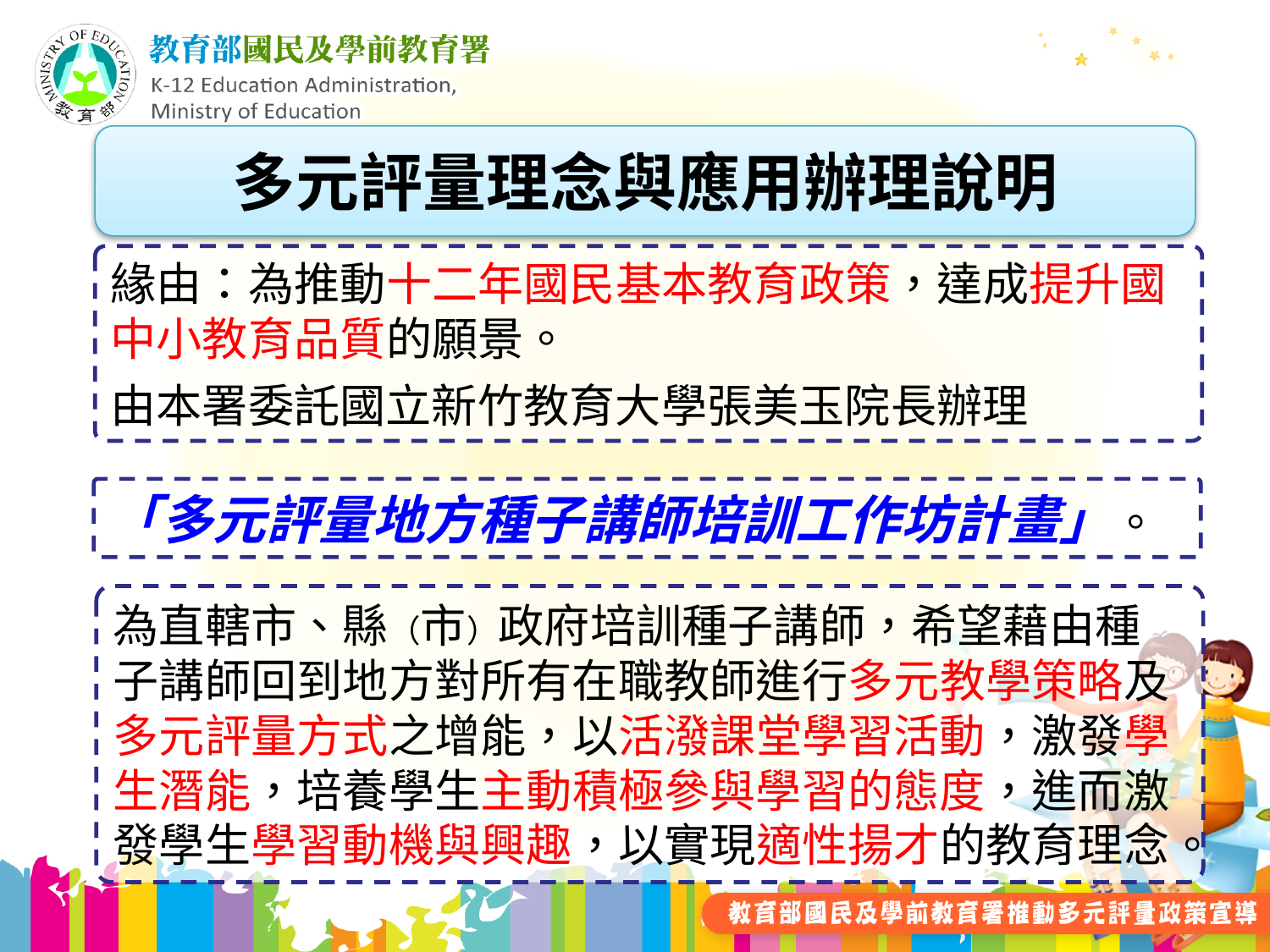

多元評量理念與應用辦理說明
緣由：為推動十二年國民基本教育政策，達成提升國中小教育品質的願景。
由本署委託國立新竹教育大學張美玉院長辦理
「多元評量地方種子講師培訓工作坊計畫」。
為直轄市、縣（市）政府培訓種子講師，希望藉由種子講師回到地方對所有在職教師進行多元教學策略及多元評量方式之增能，以活潑課堂學習活動，激發學生潛能，培養學生主動積極參與學習的態度，進而激發學生學習動機與興趣，以實現適性揚才的教育理念。